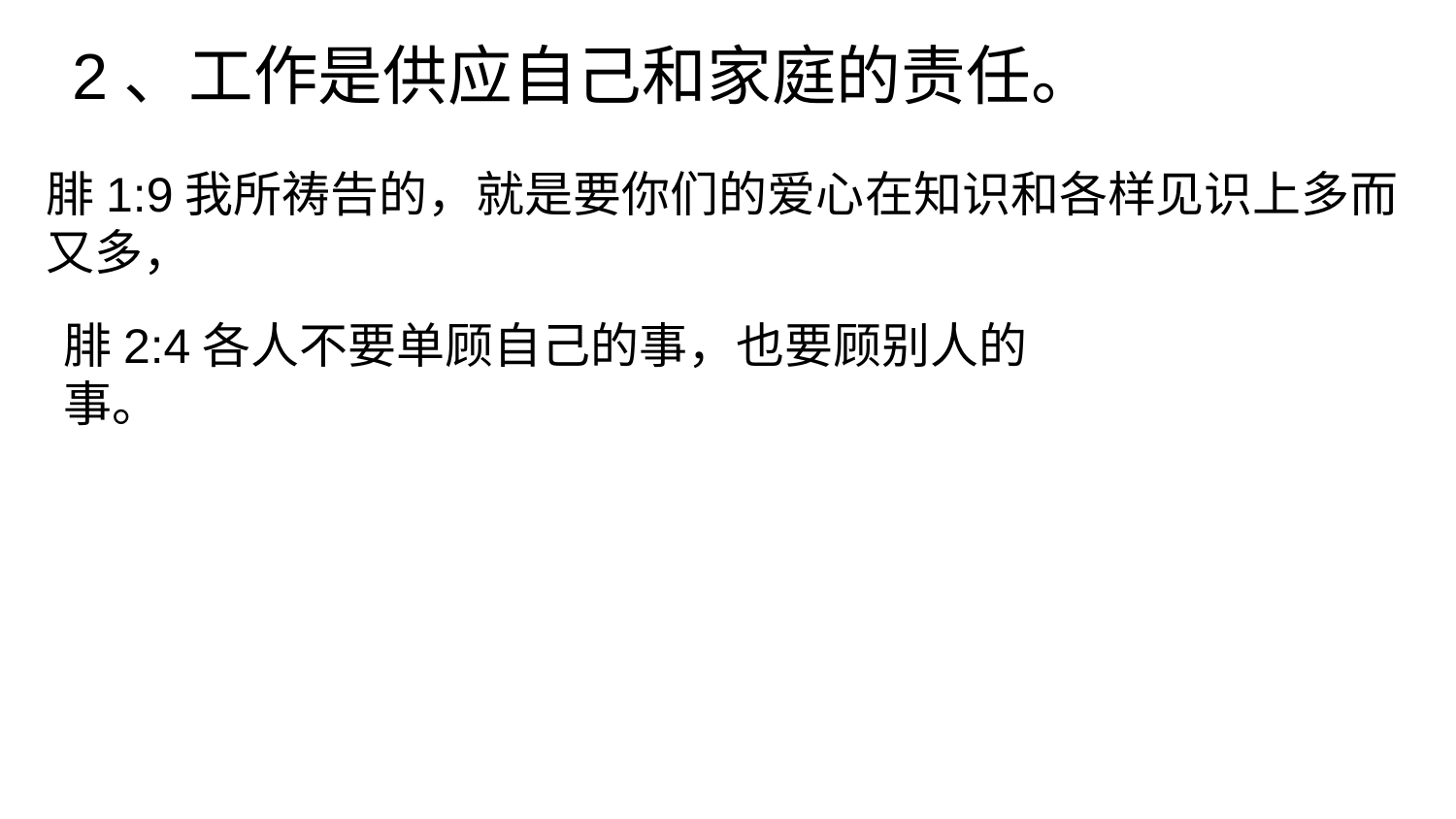

2、工作是供应自己和家庭的责任。

腓1:9我所祷告的，就是要你们的爱心在知识和各样见识上多而又多，
腓2:4各人不要单顾自己的事，也要顾别人的事。